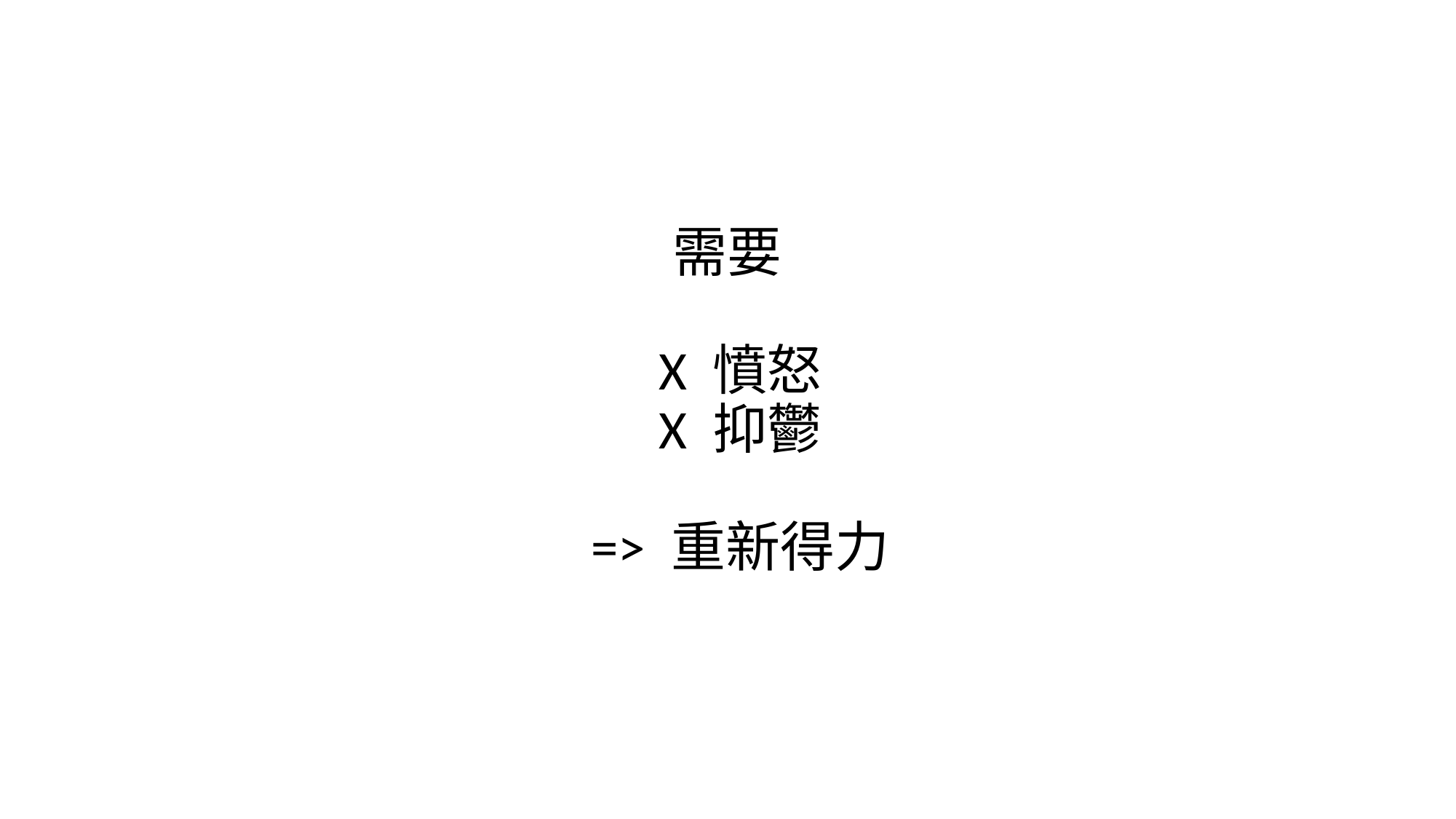

# 需要 X 憤怒 X 抑鬱 => 重新得力